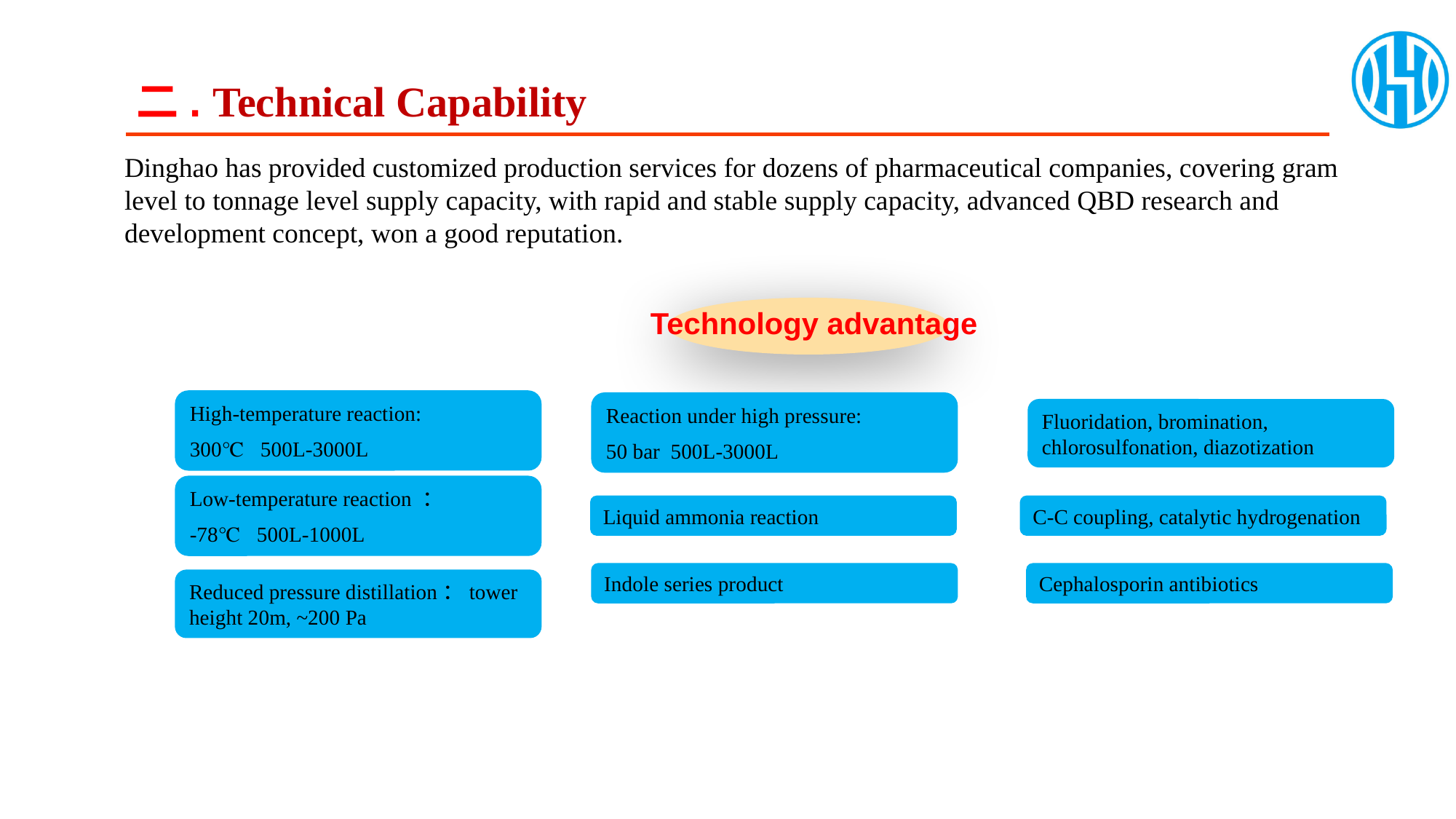

# 二. Technical Capability
Dinghao has provided customized production services for dozens of pharmaceutical companies, covering gram level to tonnage level supply capacity, with rapid and stable supply capacity, advanced QBD research and development concept, won a good reputation.

Technology advantage
High-temperature reaction:
300℃   500L-3000L
Reaction under high pressure:
50 bar  500L-3000L
Fluoridation, bromination, chlorosulfonation, diazotization

Low-temperature reaction ：
-78℃   500L-1000L
Liquid ammonia reaction
C-C coupling, catalytic hydrogenation
Indole series product
Cephalosporin antibiotics
Reduced pressure distillation：tower height 20m, ~200 Pa